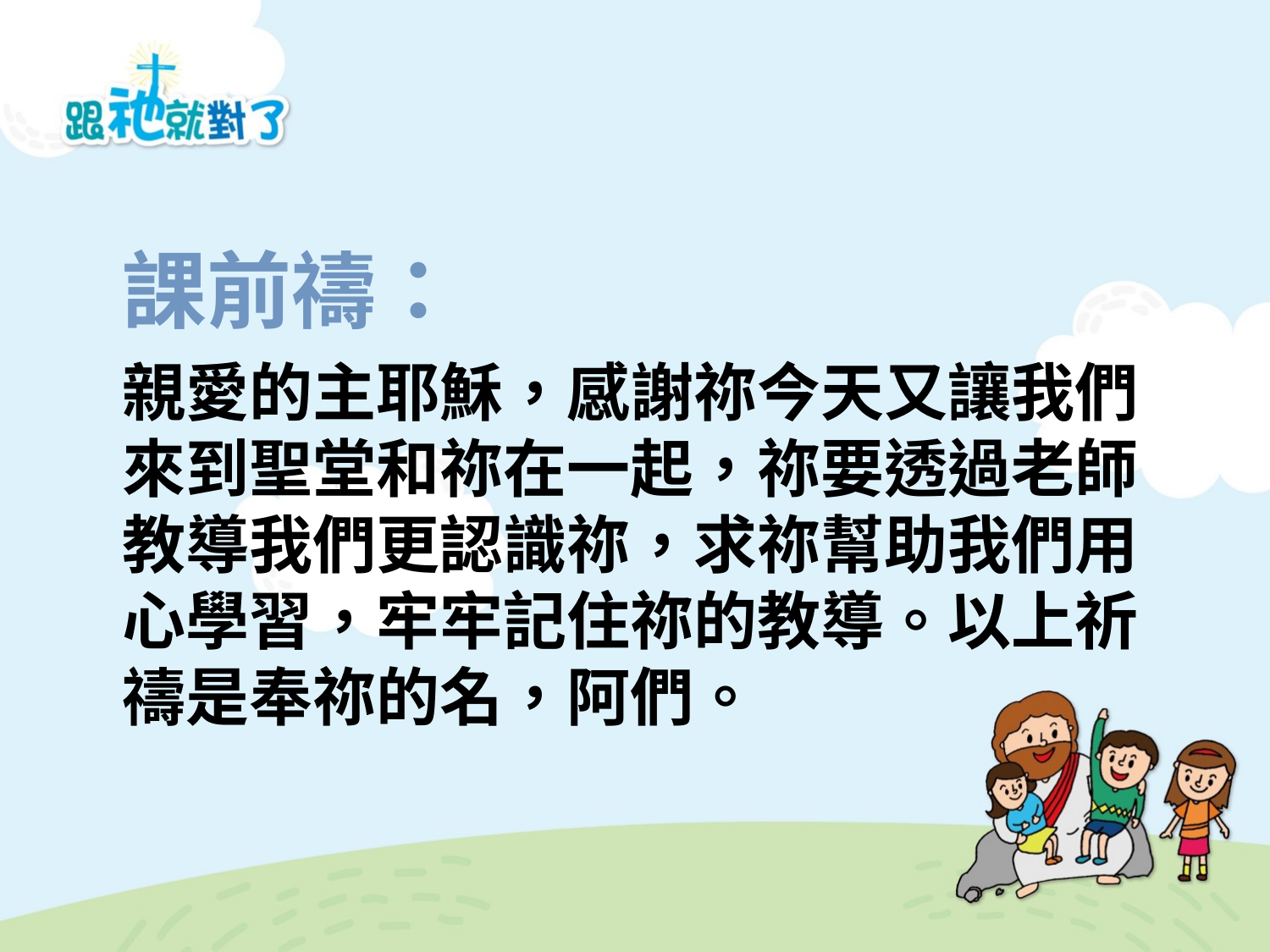

課前禱：
親愛的主耶穌，感謝祢今天又讓我們來到聖堂和祢在一起，祢要透過老師教導我們更認識祢，求祢幫助我們用心學習，牢牢記住祢的教導。以上祈禱是奉祢的名，阿們。